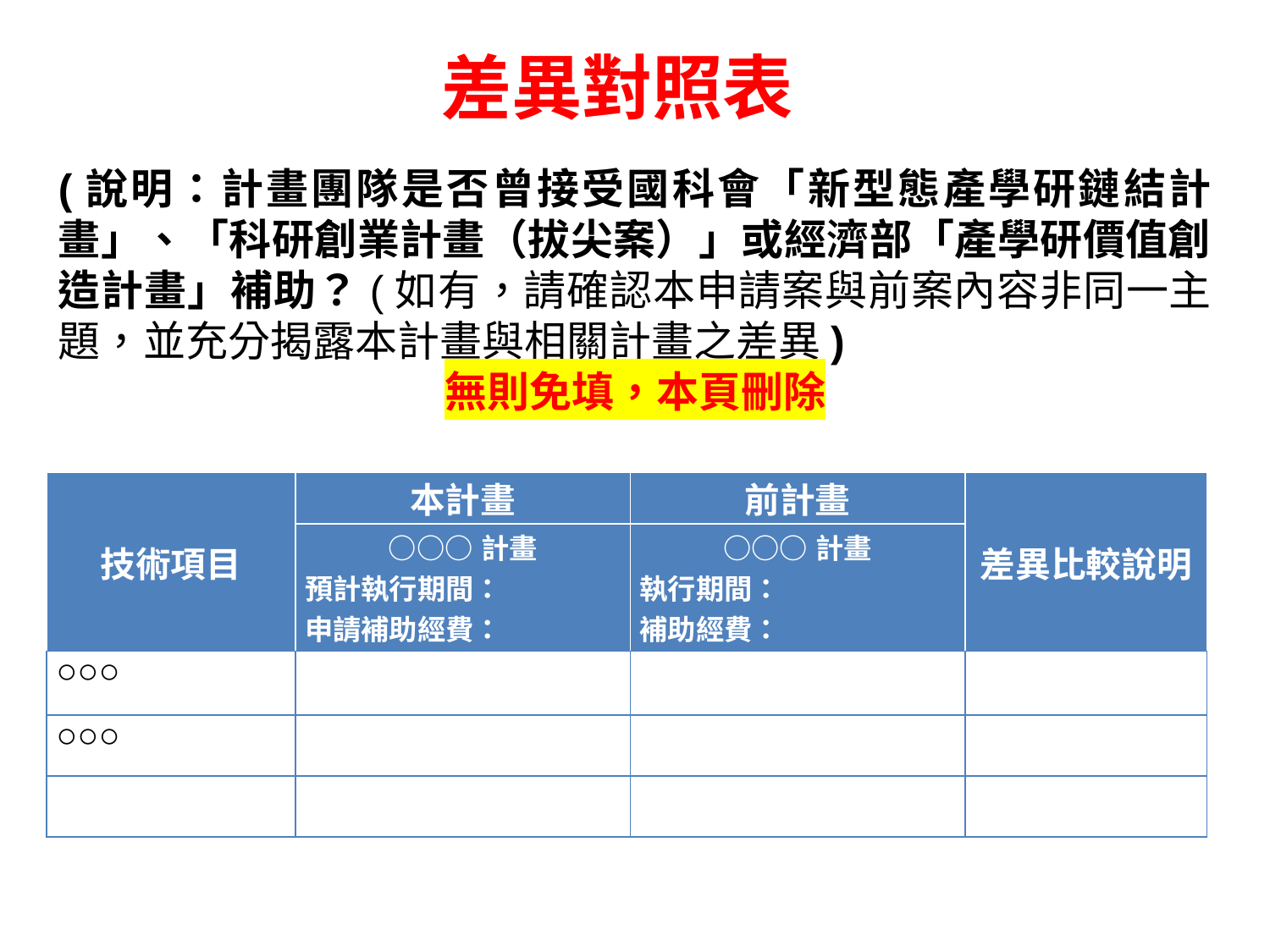

# 差異對照表
(說明：計畫團隊是否曾接受國科會「新型態產學研鏈結計畫」、「科研創業計畫（拔尖案）」或經濟部「產學研價值創造計畫」補助？(如有，請確認本申請案與前案內容非同一主題，並充分揭露本計畫與相關計畫之差異)
無則免填，本頁刪除

| 技術項目 | 本計畫 | 前計畫 | 差異比較說明 |
| --- | --- | --- | --- |
|  | ○○○計畫 預計執行期間： 申請補助經費： | ○○○計畫 執行期間： 補助經費： |  |
| ○○○ |  |  |  |
| ○○○ |  |  |  |
|  |  |  |  |